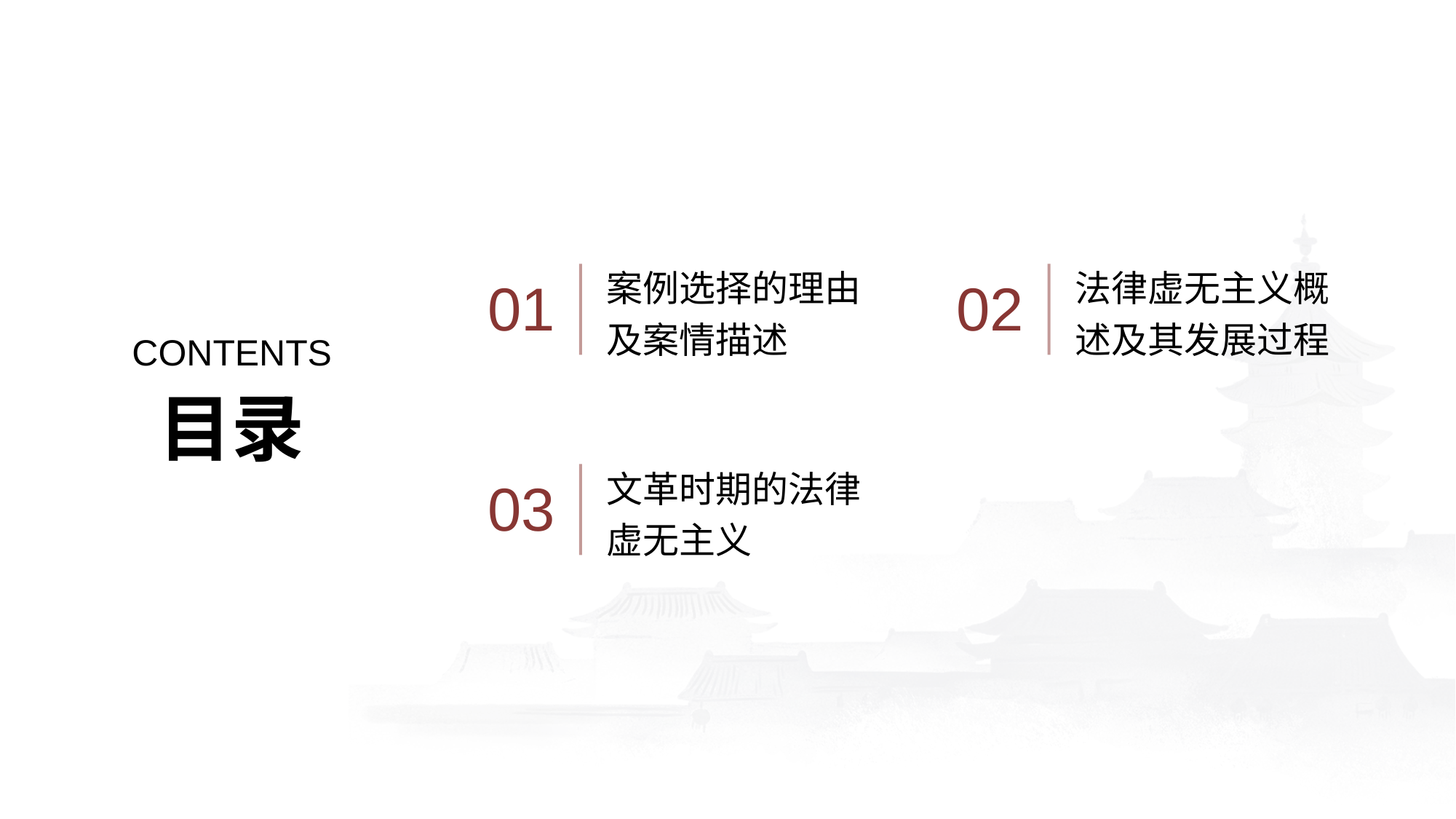

案例选择的理由及案情描述
法律虚无主义概述及其发展过程

01
02
CONTENTS
目录
文革时期的法律虚无主义

03